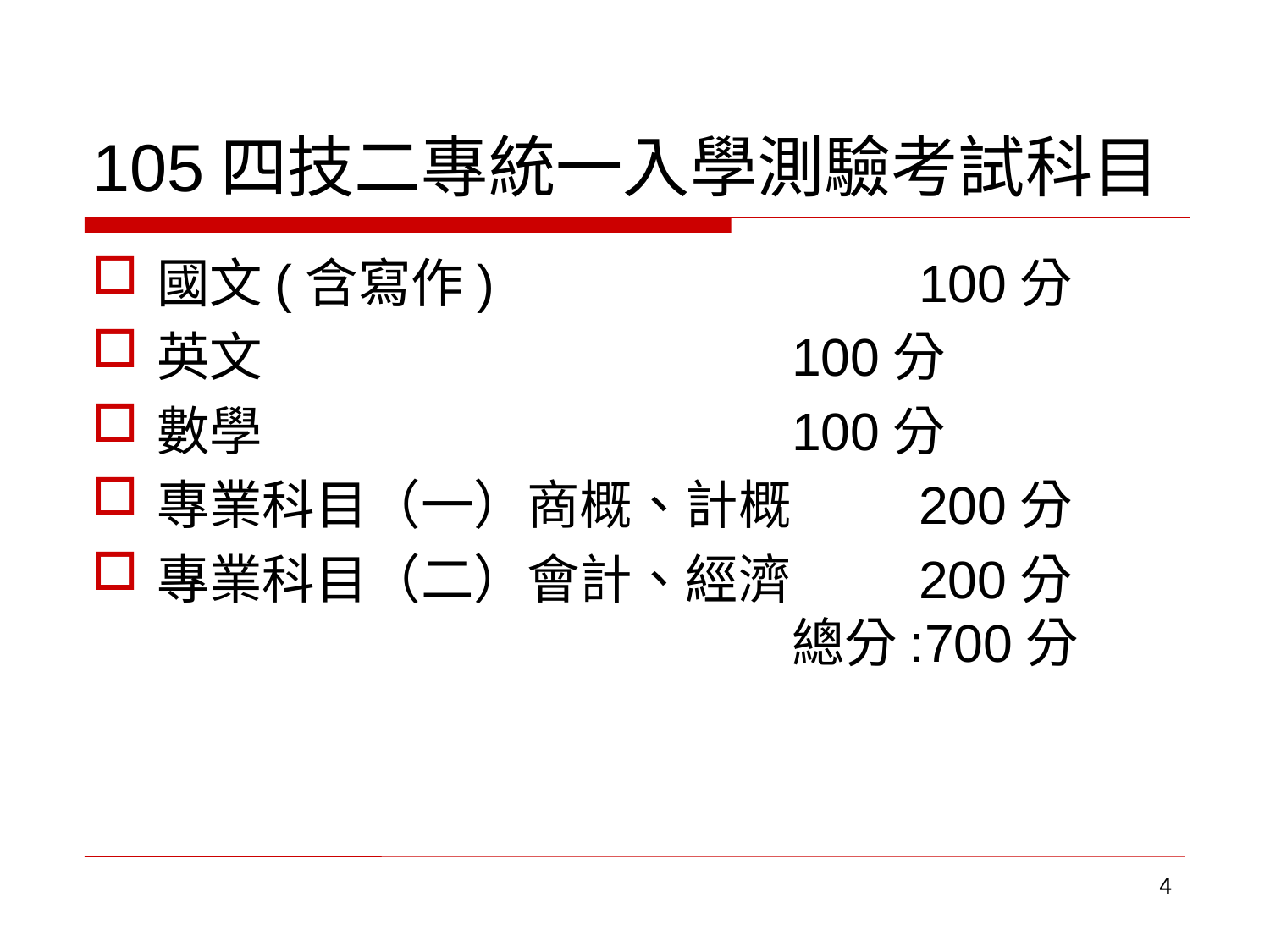

# 105四技二專統一入學測驗考試科目
國文(含寫作) 				100分
英文					100分
數學					100分
專業科目（一）商概、計概	200分
專業科目（二）會計、經濟	200分
					總分:700分
4